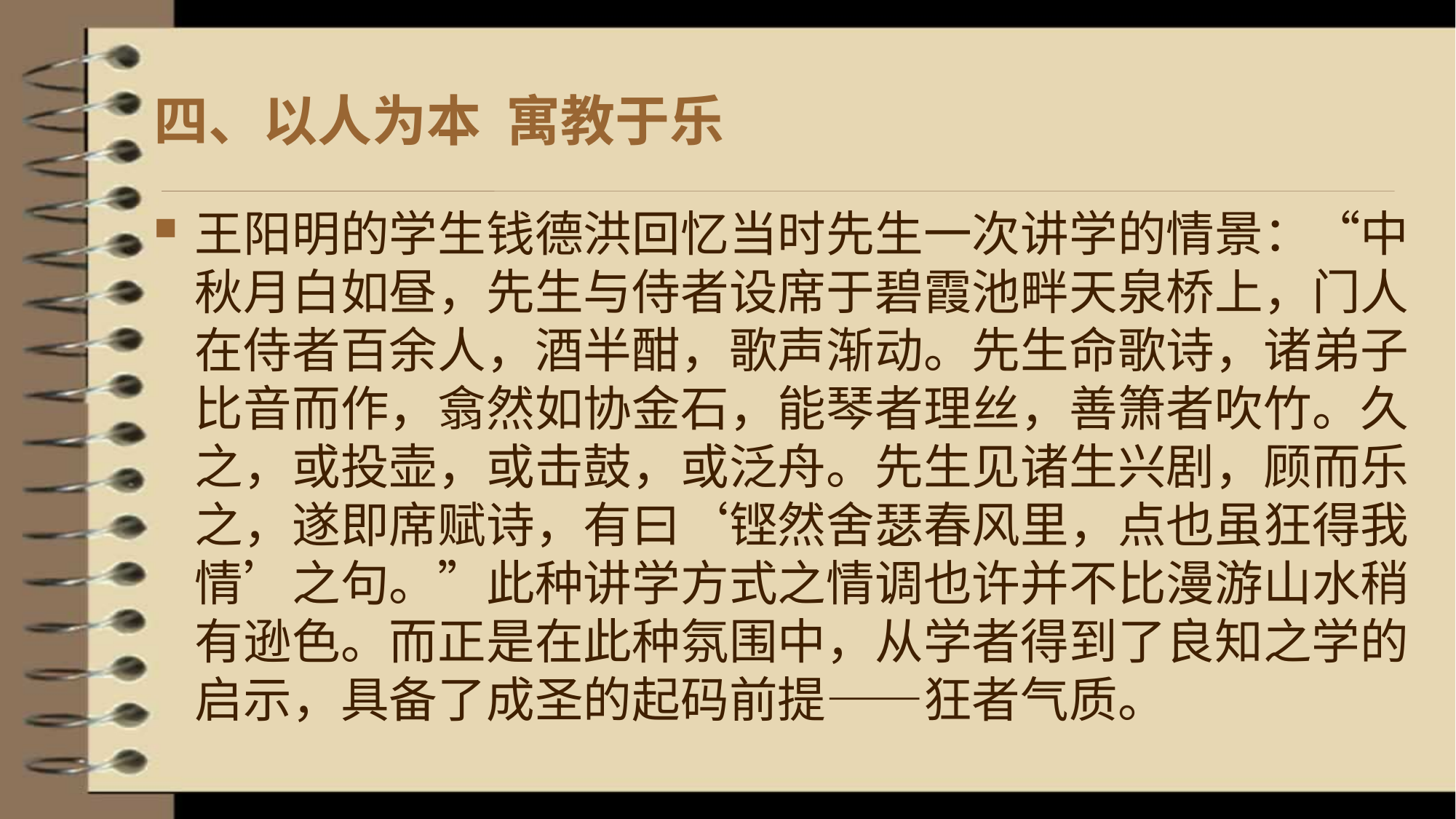

# 四、以人为本  寓教于乐
王阳明的学生钱德洪回忆当时先生一次讲学的情景：“中秋月白如昼，先生与侍者设席于碧霞池畔天泉桥上，门人在侍者百余人，酒半酣，歌声渐动。先生命歌诗，诸弟子比音而作，翕然如协金石，能琴者理丝，善箫者吹竹。久之，或投壶，或击鼓，或泛舟。先生见诸生兴剧，顾而乐之，遂即席赋诗，有曰‘铿然舍瑟春风里，点也虽狂得我情’之句。”此种讲学方式之情调也许并不比漫游山水稍有逊色。而正是在此种氛围中，从学者得到了良知之学的启示，具备了成圣的起码前提——狂者气质。